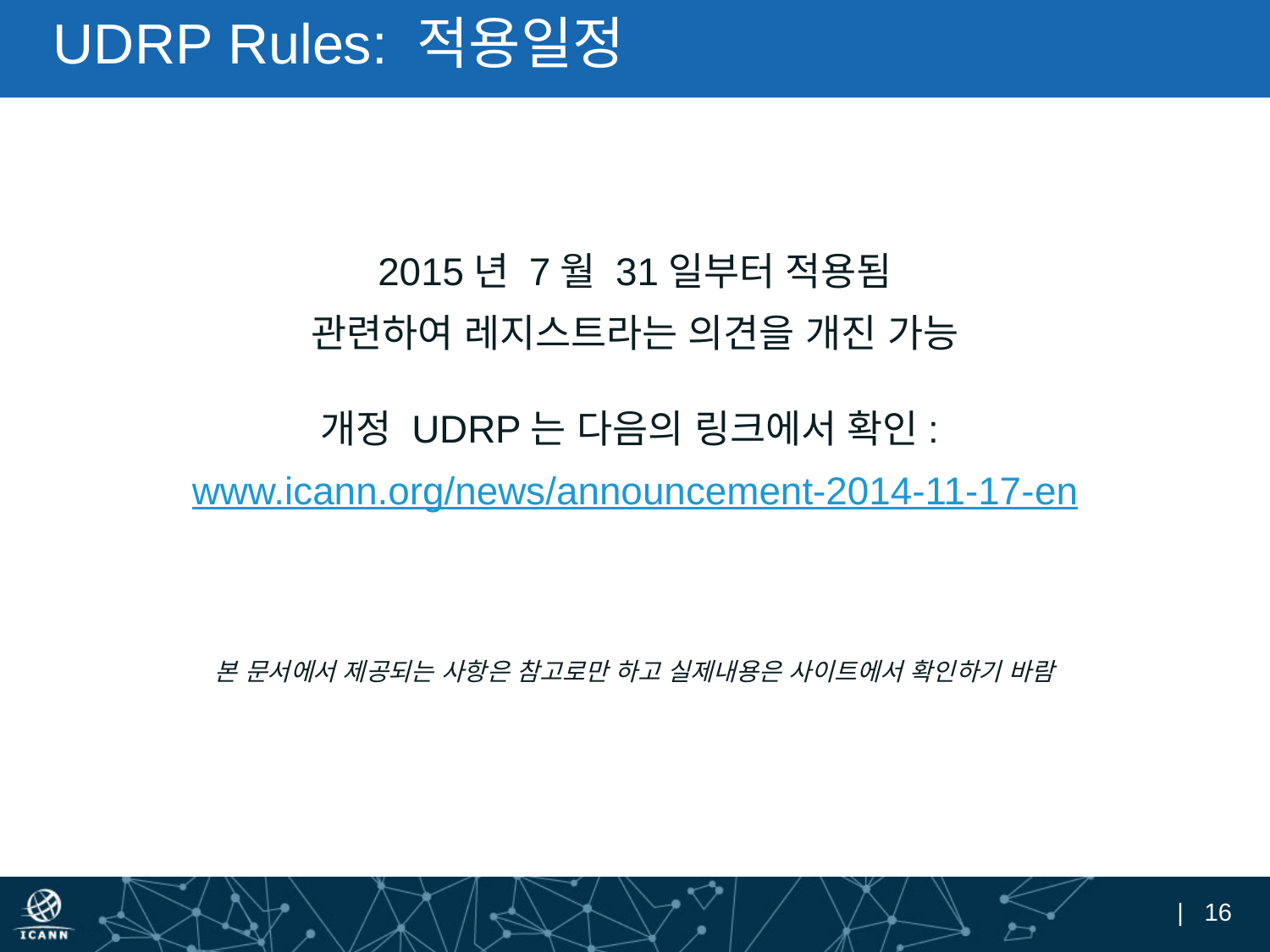

# UDRP Rules: 적용일정
2015년 7월 31일부터 적용됨
관련하여 레지스트라는 의견을 개진 가능

개정 UDRP는 다음의 링크에서 확인:
www.icann.org/news/announcement-2014-11-17-en

본 문서에서 제공되는 사항은 참고로만 하고 실제내용은 사이트에서 확인하기 바람